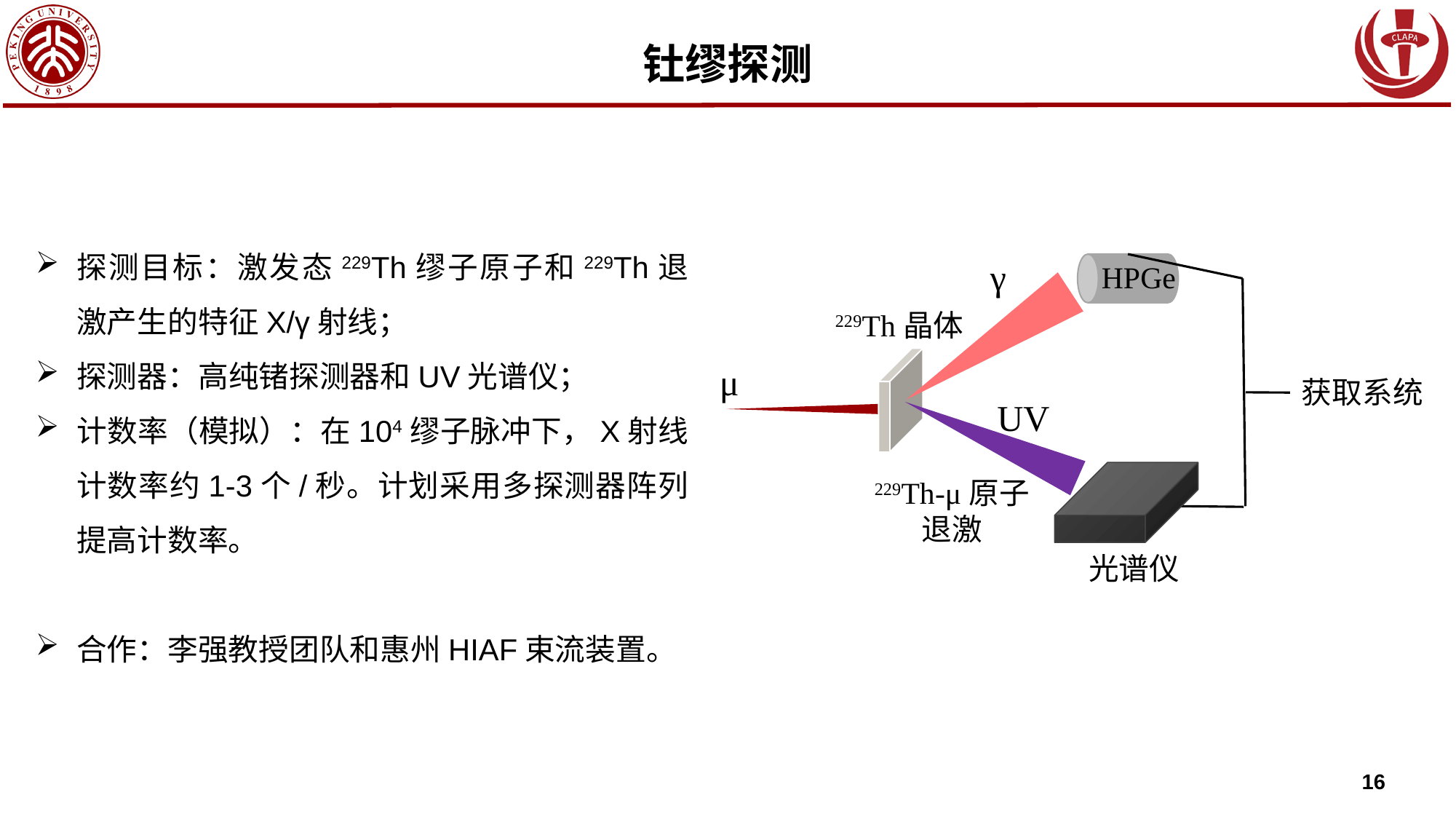

钍缪探测
探测目标：激发态229Th缪子原子和229Th退激产生的特征X/γ射线；
探测器：高纯锗探测器和UV光谱仪；
计数率（模拟）：在104缪子脉冲下，X射线计数率约1-3个/秒。计划采用多探测器阵列提高计数率。

合作：李强教授团队和惠州HIAF束流装置。
γ

HPGe
229Th晶体

μ

UV
获取系统

229Th-μ原子
退激
光谱仪
16